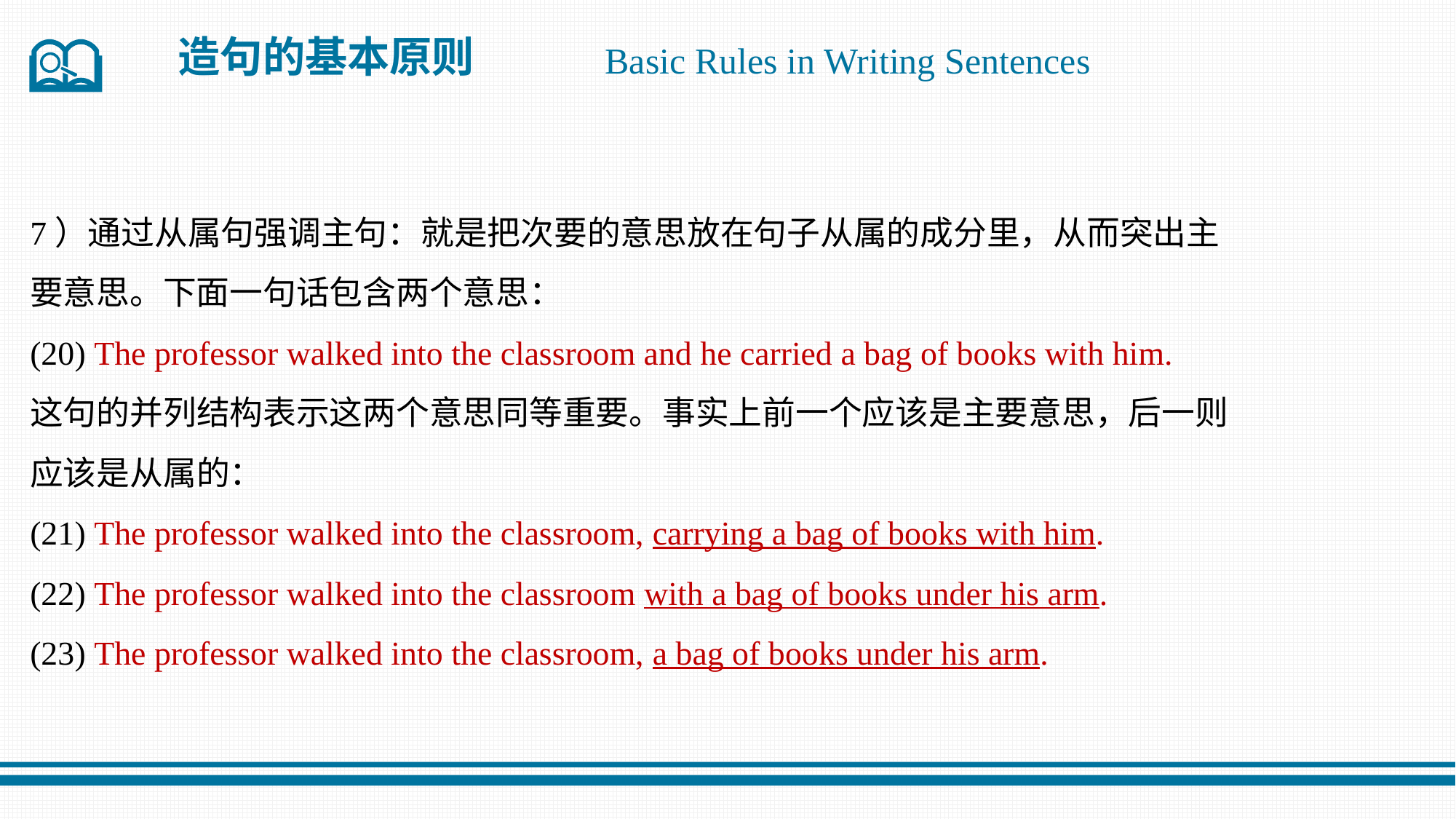

造句的基本原则
Basic Rules in Writing Sentences
7）通过从属句强调主句：就是把次要的意思放在句子从属的成分里，从而突出主要意思。下面一句话包含两个意思：
(20) The professor walked into the classroom and he carried a bag of books with him.
这句的并列结构表示这两个意思同等重要。事实上前一个应该是主要意思，后一则
应该是从属的：
(21) The professor walked into the classroom, carrying a bag of books with him.
(22) The professor walked into the classroom with a bag of books under his arm.
(23) The professor walked into the classroom, a bag of books under his arm.